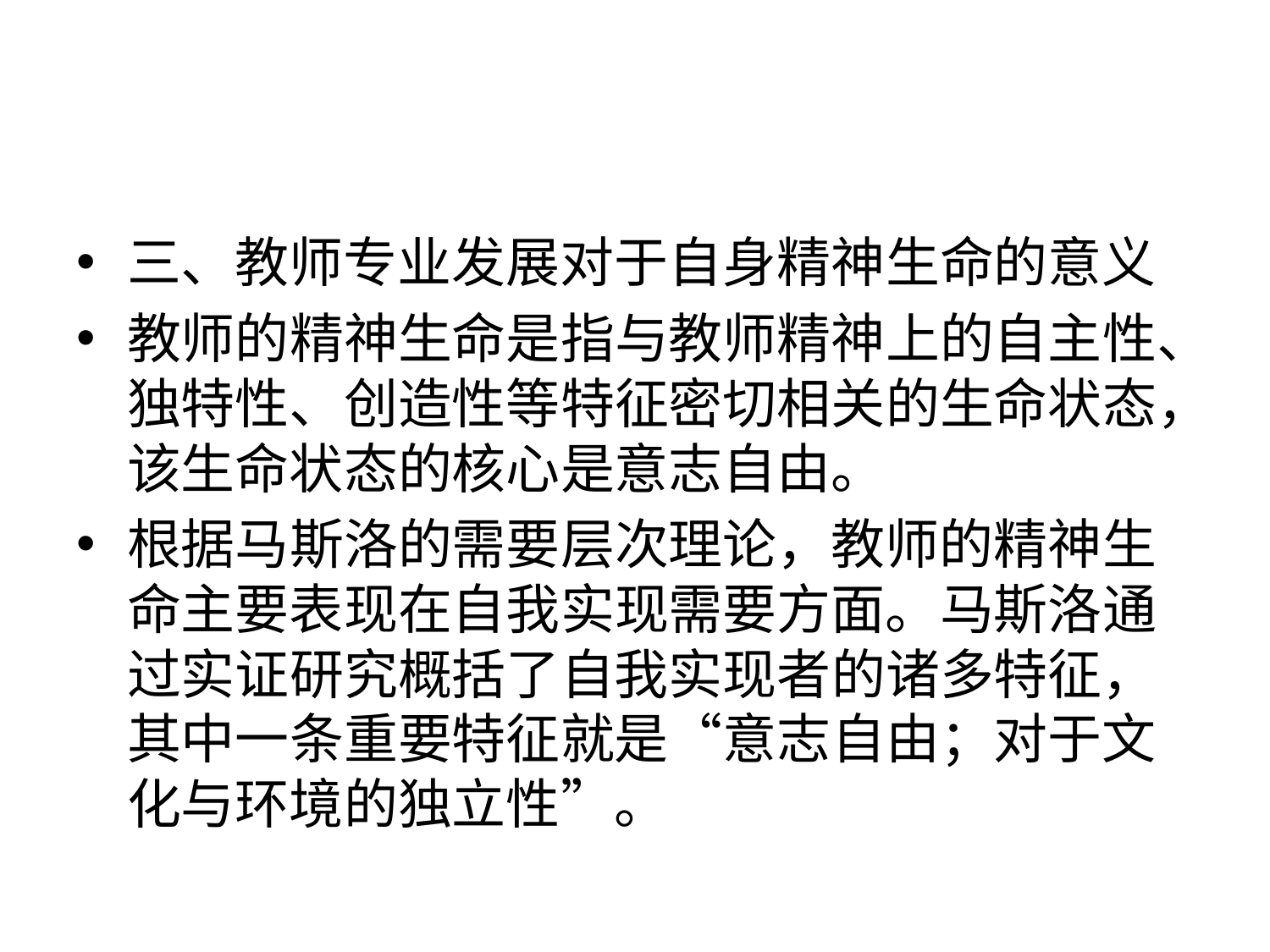

#
三、教师专业发展对于自身精神生命的意义
教师的精神生命是指与教师精神上的自主性、独特性、创造性等特征密切相关的生命状态，该生命状态的核心是意志自由。
根据马斯洛的需要层次理论，教师的精神生命主要表现在自我实现需要方面。马斯洛通过实证研究概括了自我实现者的诸多特征，其中一条重要特征就是“意志自由；对于文化与环境的独立性”。